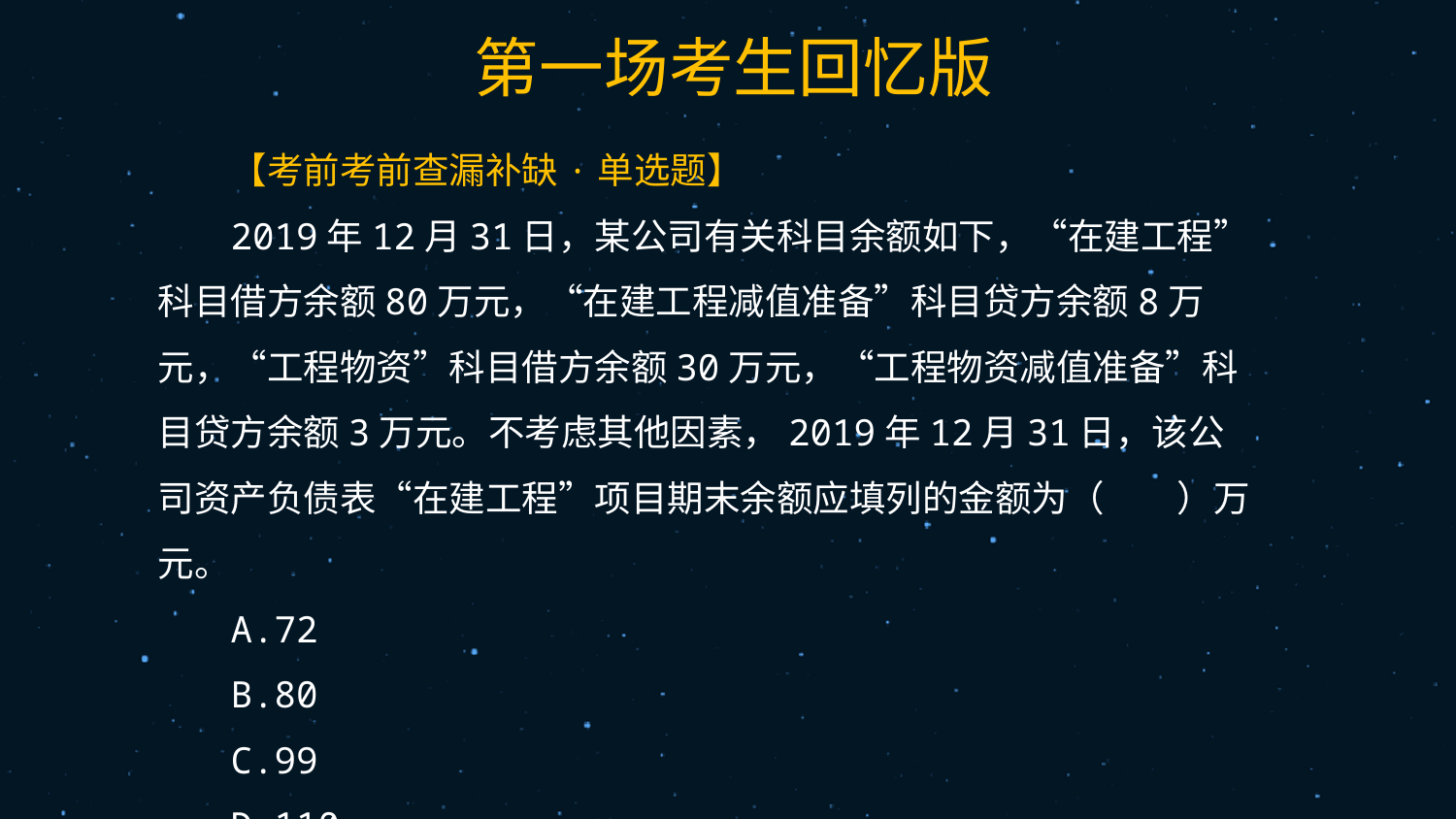

56
【考前考前查漏补缺·单选题】
2019年12月31日，某公司有关科目余额如下，“在建工程”科目借方余额80万元，“在建工程减值准备”科目贷方余额8万元，“工程物资”科目借方余额30万元，“工程物资减值准备”科目贷方余额3万元。不考虑其他因素，2019年12月31日，该公司资产负债表“在建工程”项目期末余额应填列的金额为（　　）万元。
A.72
B.80
C.99
D.110